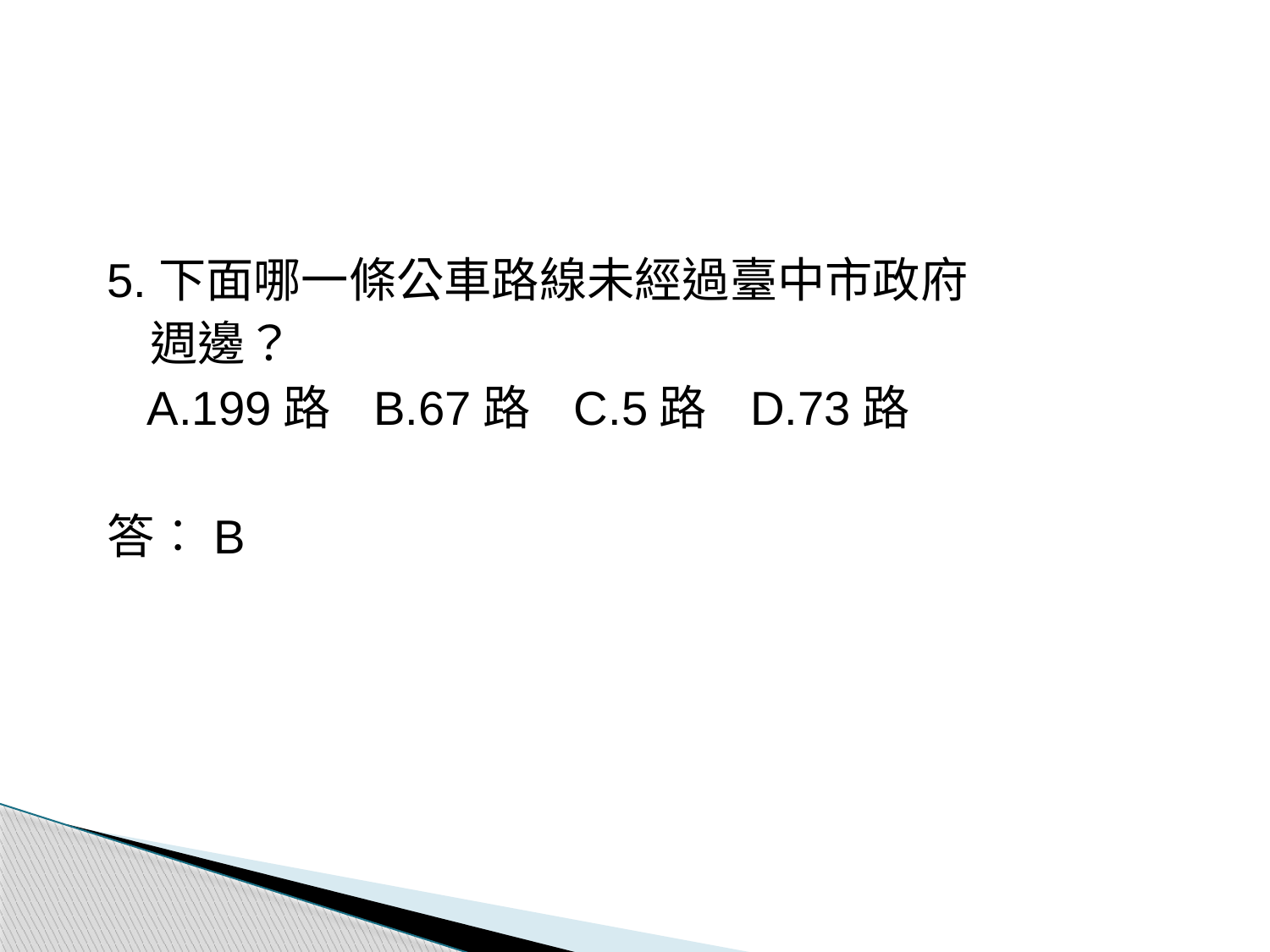

5.下面哪一條公車路線未經過臺中市政府
   週邊？
   A.199路   B.67路   C.5路   D.73路

答︰B